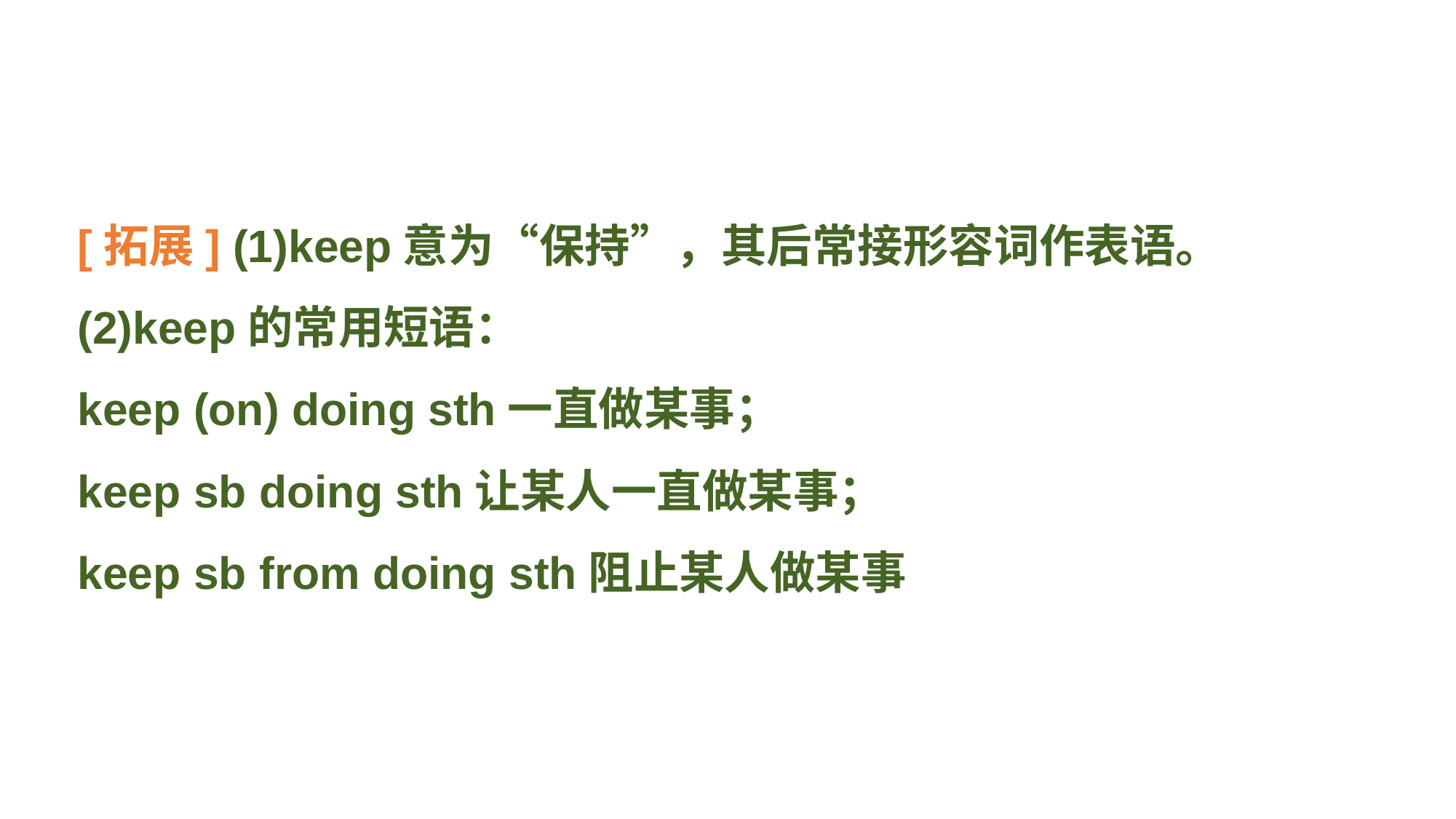

[拓展] (1)keep意为“保持”，其后常接形容词作表语。
(2)keep的常用短语：
keep (on) doing sth一直做某事；
keep sb doing sth让某人一直做某事；
keep sb from doing sth阻止某人做某事